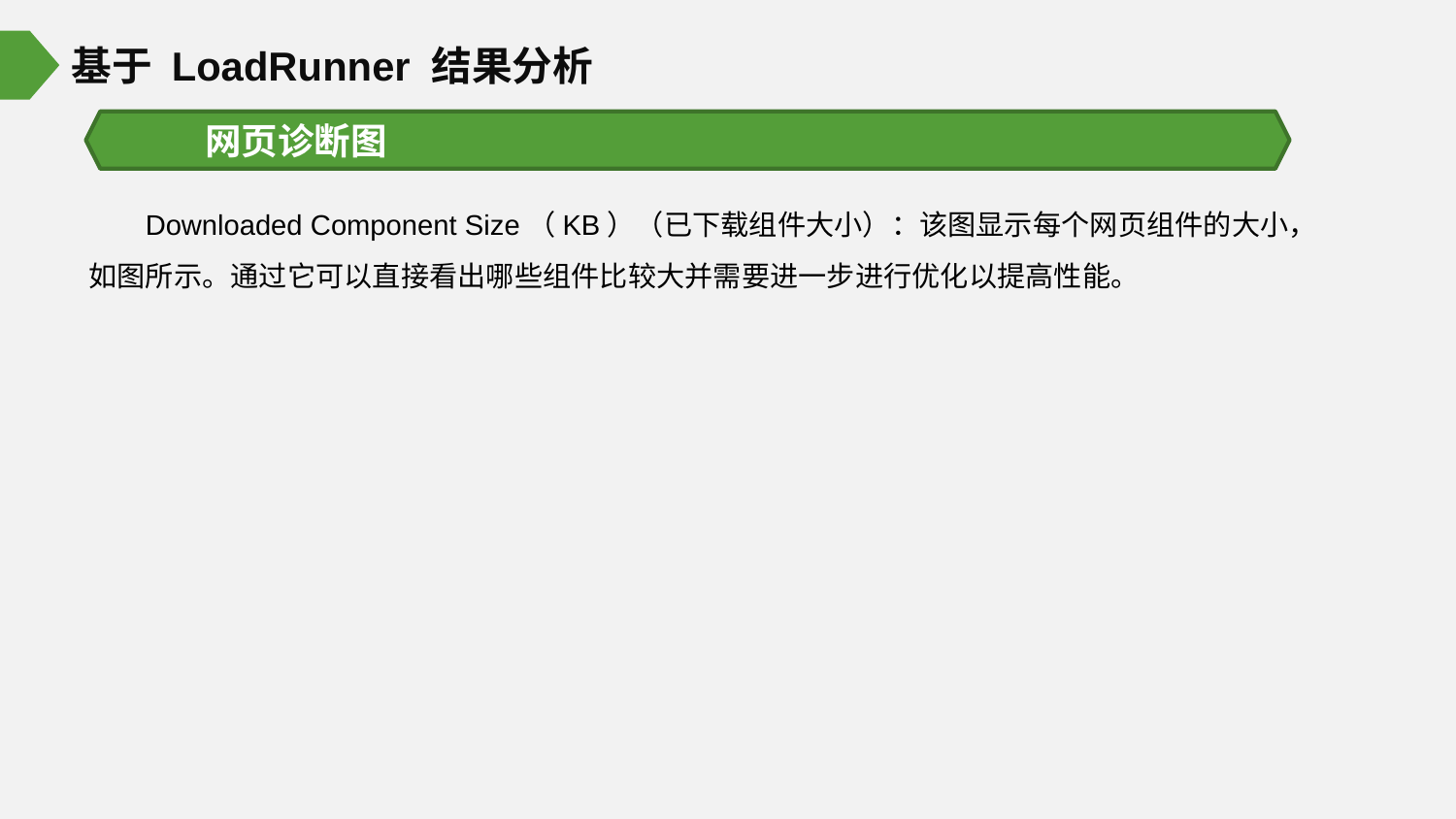

基于 LoadRunner 结果分析
网页诊断图
Downloaded Component Size（KB）（已下载组件大小）：该图显示每个网页组件的大小，如图所示。通过它可以直接看出哪些组件比较大并需要进一步进行优化以提高性能。